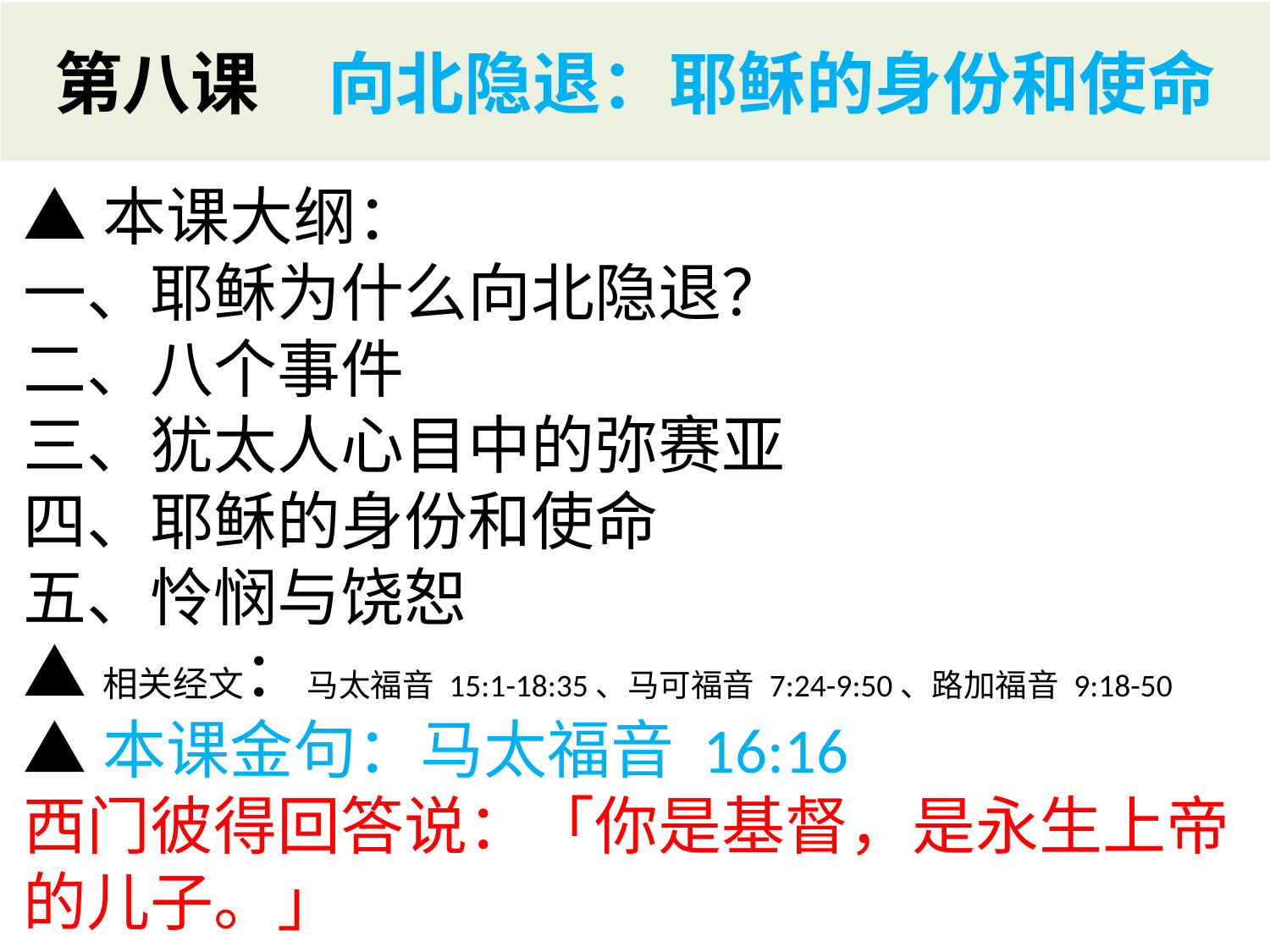

# 第八课　向北隐退：耶稣的身份和使命
▲本课大纲：
一、耶稣为什么向北隐退？
二、八个事件
三、犹太人心目中的弥赛亚
四、耶稣的身份和使命
五、怜悯与饶恕
▲相关经文：马太福音 15:1-18:35、马可福音 7:24-9:50、路加福音 9:18-50
▲本课金句：马太福音 16:16
西门彼得回答说：「你是基督，是永生上帝的儿子。」